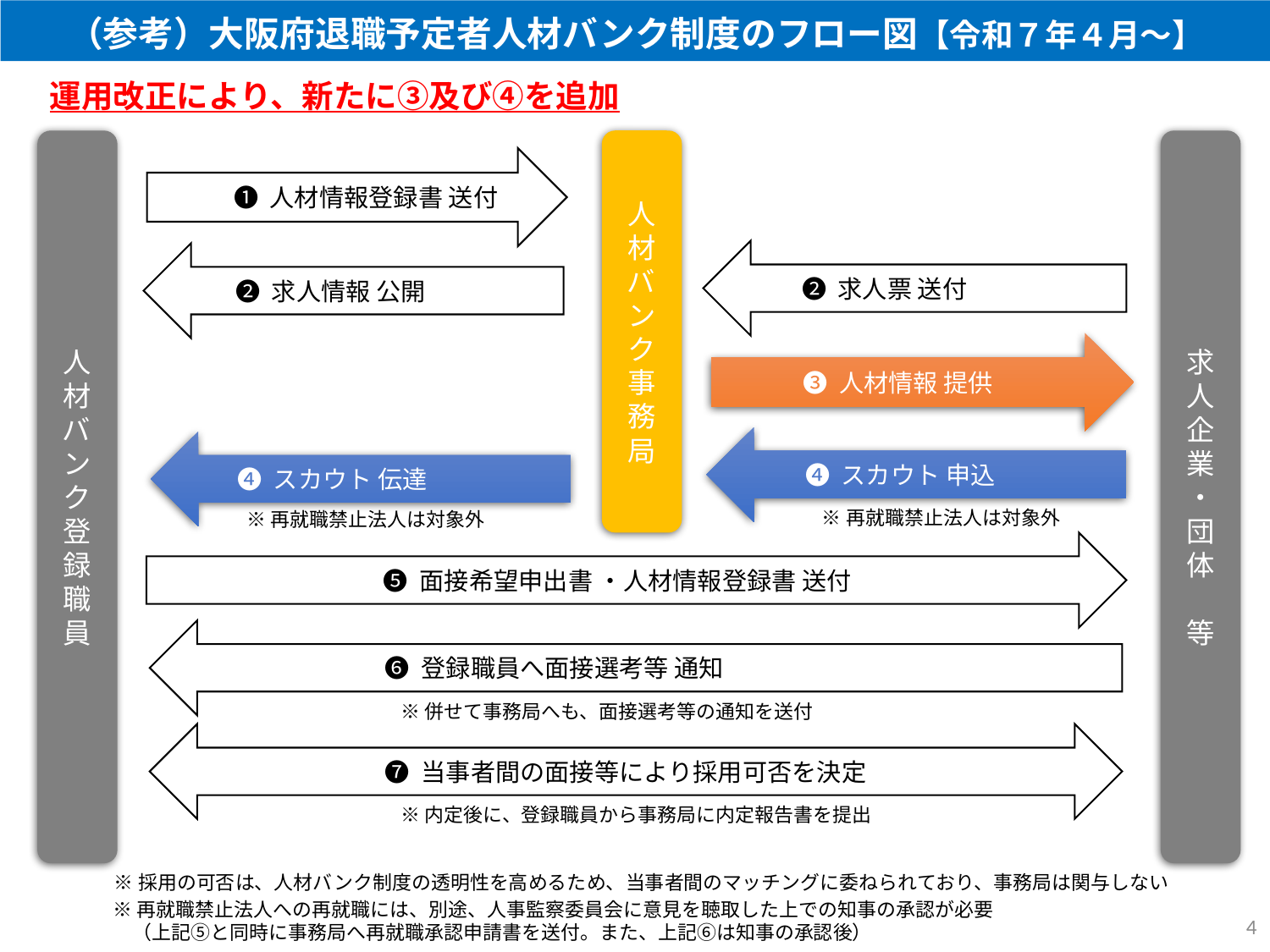

（参考）大阪府退職予定者人材バンク制度のフロー図【令和７年４月～】
運用改正により、新たに③及び④を追加
人材バンク事務局
求人企業・団体　等
人材バンク登録職員
❶ 人材情報登録書 送付
❷ 求人票 送付
 ❷ 求人情報 公開
 ❸ 人材情報 提供
❹ スカウト 申込
❹ スカウト 伝達
※再就職禁止法人は対象外
※再就職禁止法人は対象外
❺ 面接希望申出書 ・人材情報登録書 送付
❻ 登録職員へ面接選考等 通知
※併せて事務局へも、面接選考等の通知を送付
❼ 当事者間の面接等により採用可否を決定
※内定後に、登録職員から事務局に内定報告書を提出
※採用の可否は、人材バンク制度の透明性を高めるため、当事者間のマッチングに委ねられており、事務局は関与しない
※再就職禁止法人への再就職には、別途、人事監察委員会に意見を聴取した上での知事の承認が必要
　（上記⑤と同時に事務局へ再就職承認申請書を送付。また、上記⑥は知事の承認後）

4